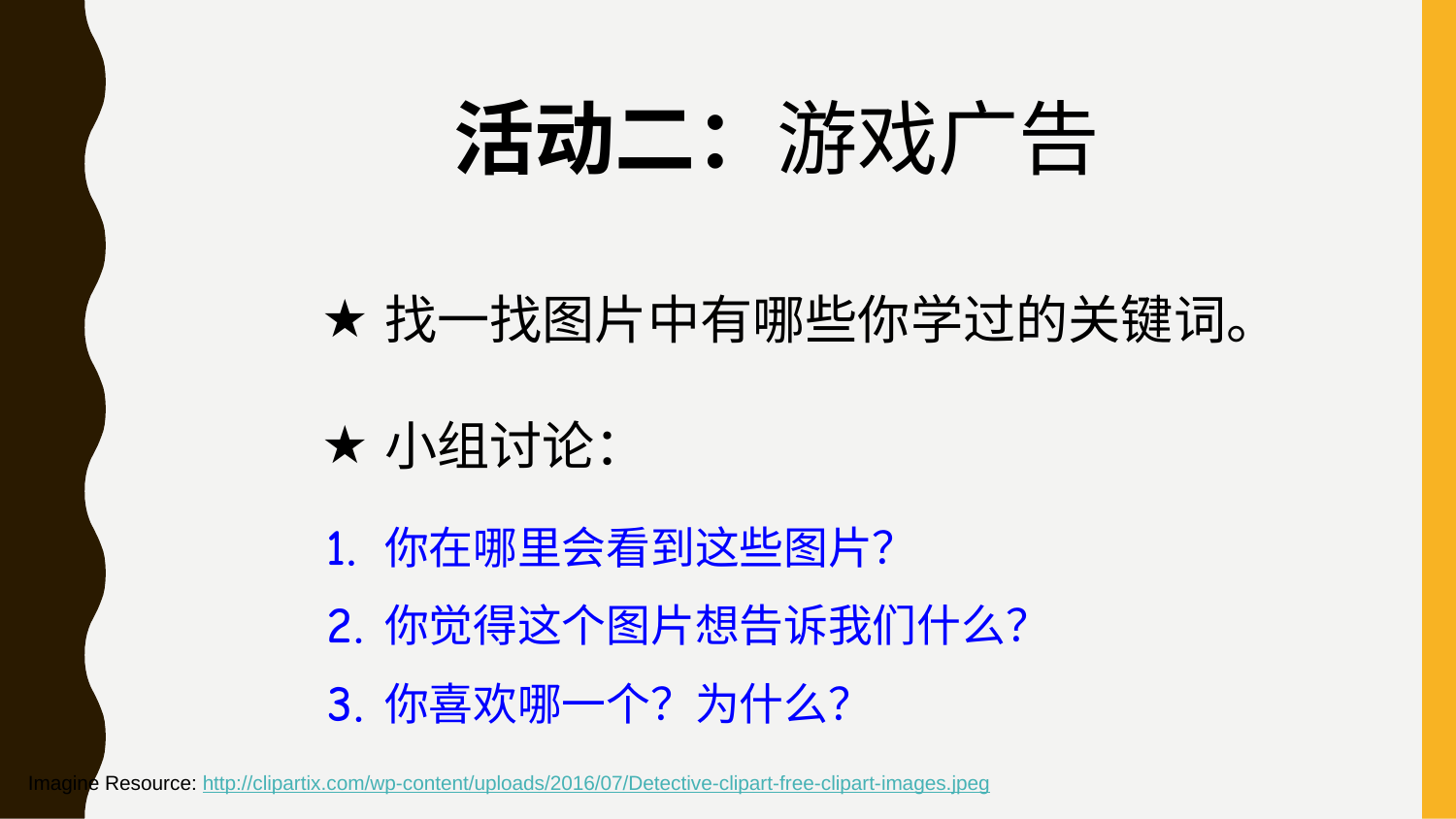

活动二：游戏广告
找一找图片中有哪些你学过的关键词。

小组讨论：

你在哪里会看到这些图片？

你觉得这个图片想告诉我们什么？

你喜欢哪一个？为什么？
Imagine Resource: http://clipartix.com/wp-content/uploads/2016/07/Detective-clipart-free-clipart-images.jpeg